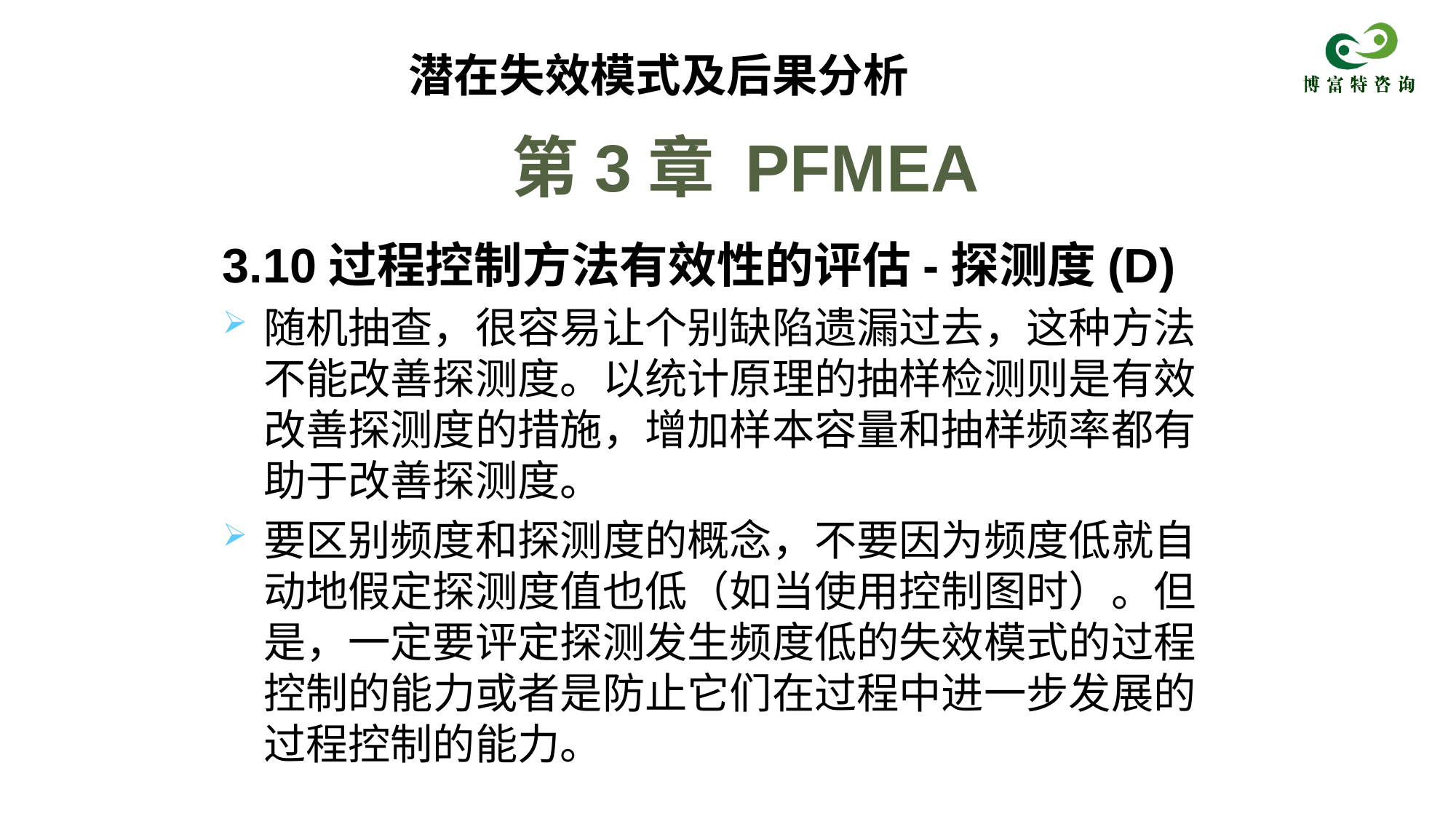

潜在失效模式及后果分析
# 第3章 PFMEA
3.10过程控制方法有效性的评估-探测度(D)
随机抽查，很容易让个别缺陷遗漏过去，这种方法不能改善探测度。以统计原理的抽样检测则是有效改善探测度的措施，增加样本容量和抽样频率都有助于改善探测度。
要区别频度和探测度的概念，不要因为频度低就自动地假定探测度值也低（如当使用控制图时）。但是，一定要评定探测发生频度低的失效模式的过程控制的能力或者是防止它们在过程中进一步发展的过程控制的能力。
65